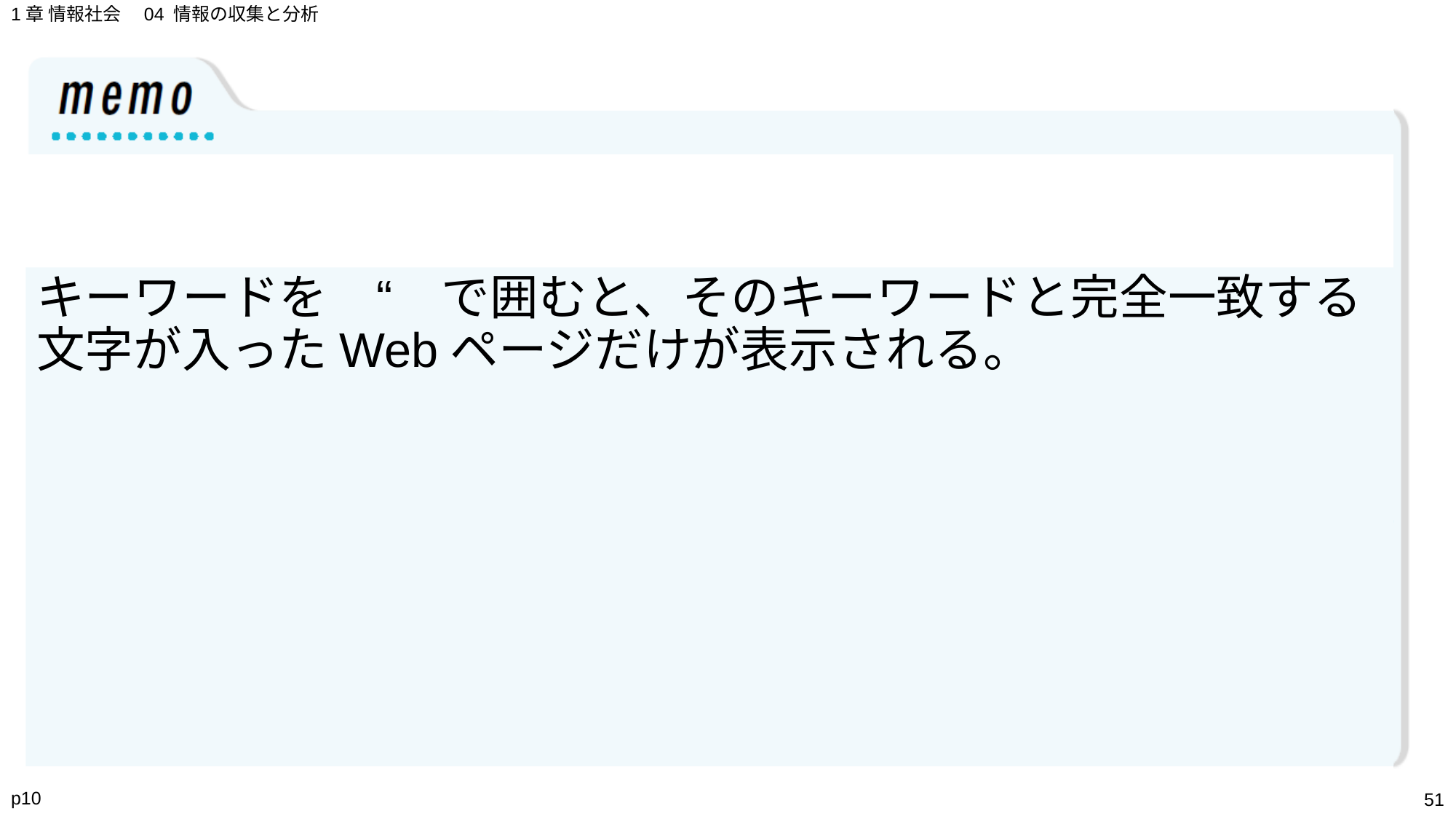

1章 情報社会　04 情報の収集と分析

キーワードを　“　で囲むと、そのキーワードと完全一致する文字が入ったWebページだけが表示される。
p10
51